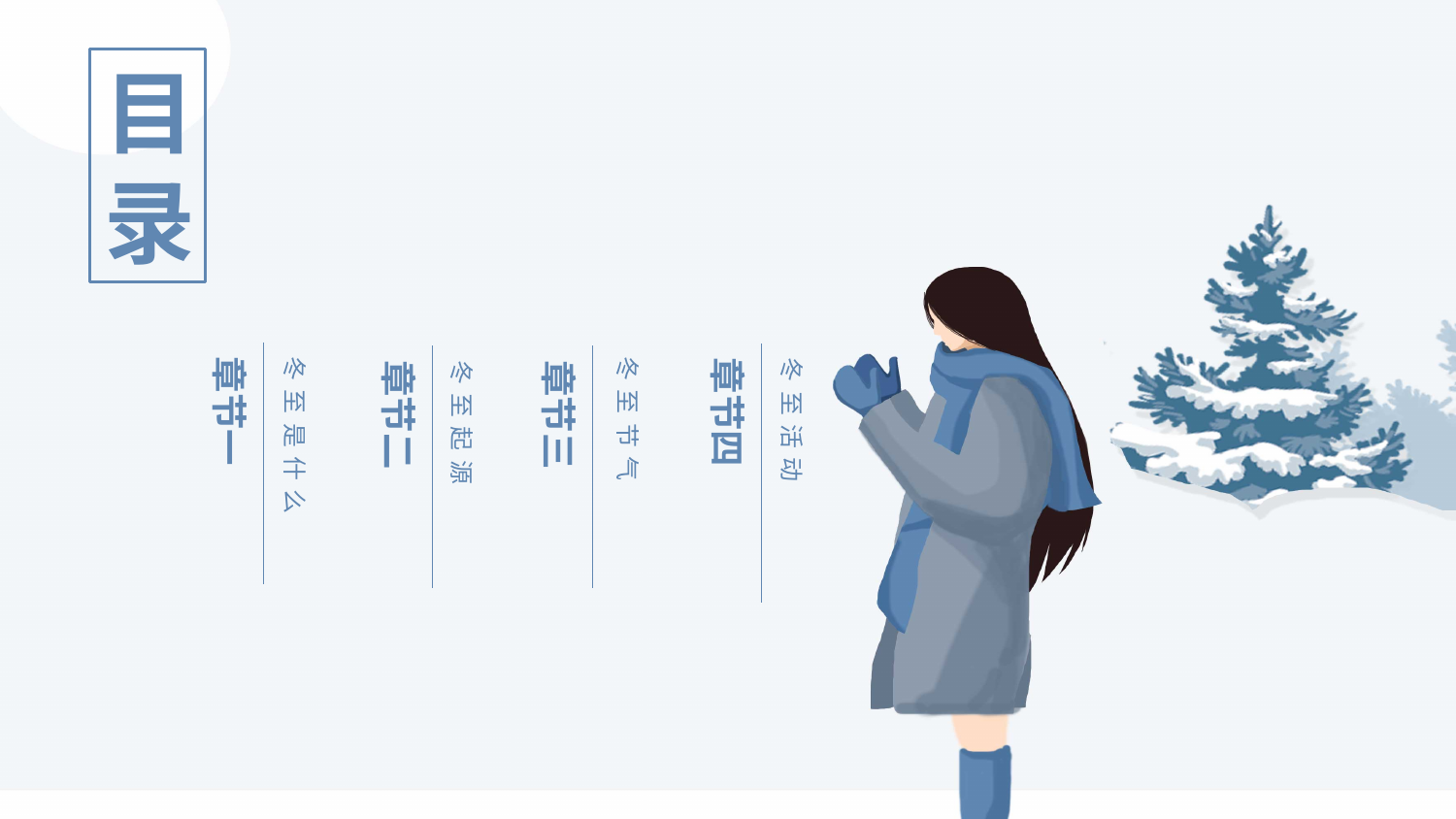

目录
章节一
冬至是什么
冬至节气
章节四
冬至活动
章节二
章节三
冬至起源